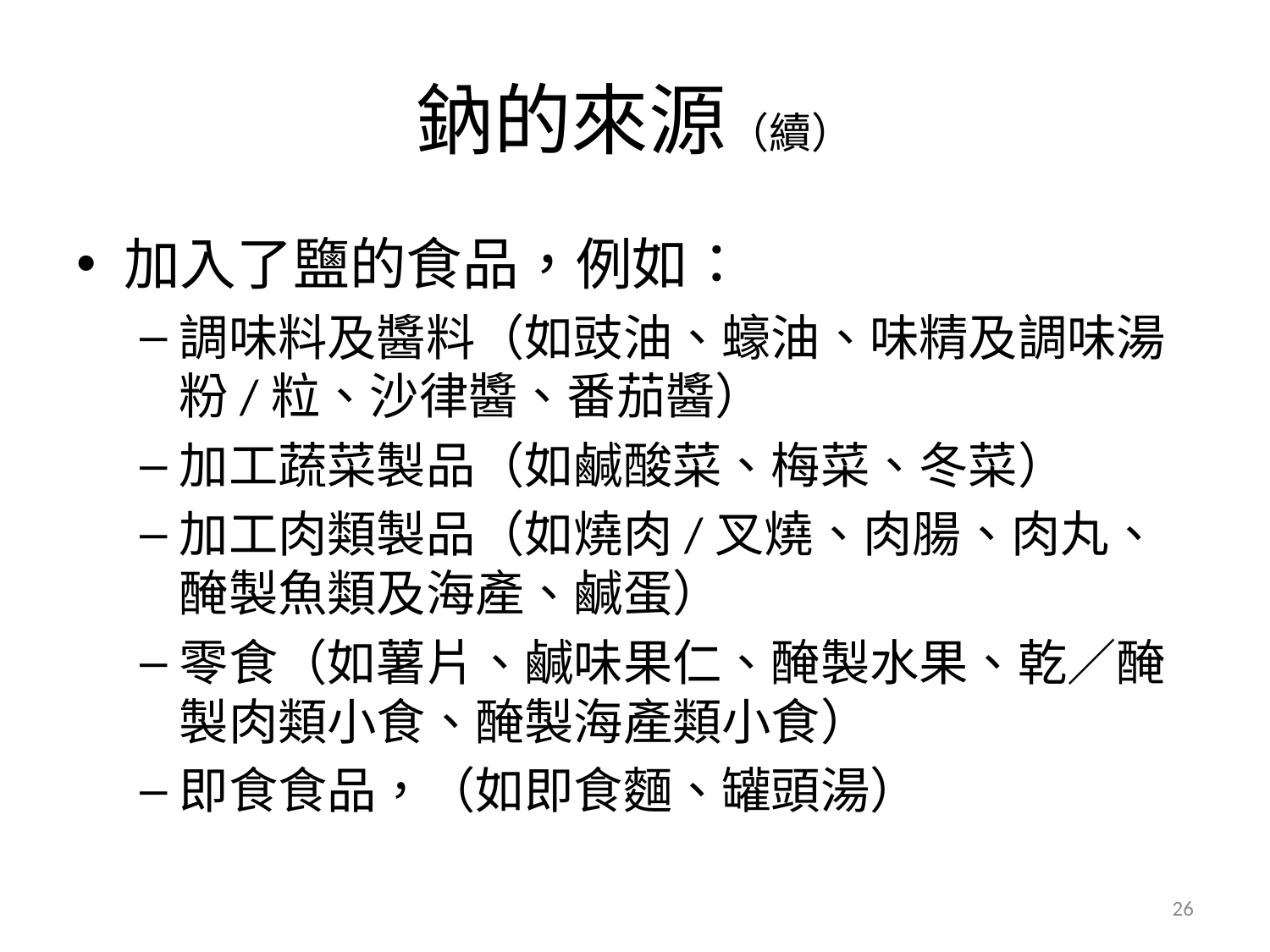

# 鈉的來源（續）
加入了鹽的食品，例如：
調味料及醬料（如豉油、蠔油、味精及調味湯粉/粒、沙律醬、番茄醬）
加工蔬菜製品（如鹹酸菜、梅菜、冬菜）
加工肉類製品（如燒肉/叉燒、肉腸、肉丸、醃製魚類及海產、鹹蛋）
零食（如薯片、鹹味果仁、醃製水果、乾／醃製肉類小食、醃製海產類小食）
即食食品，（如即食麵、罐頭湯）

26